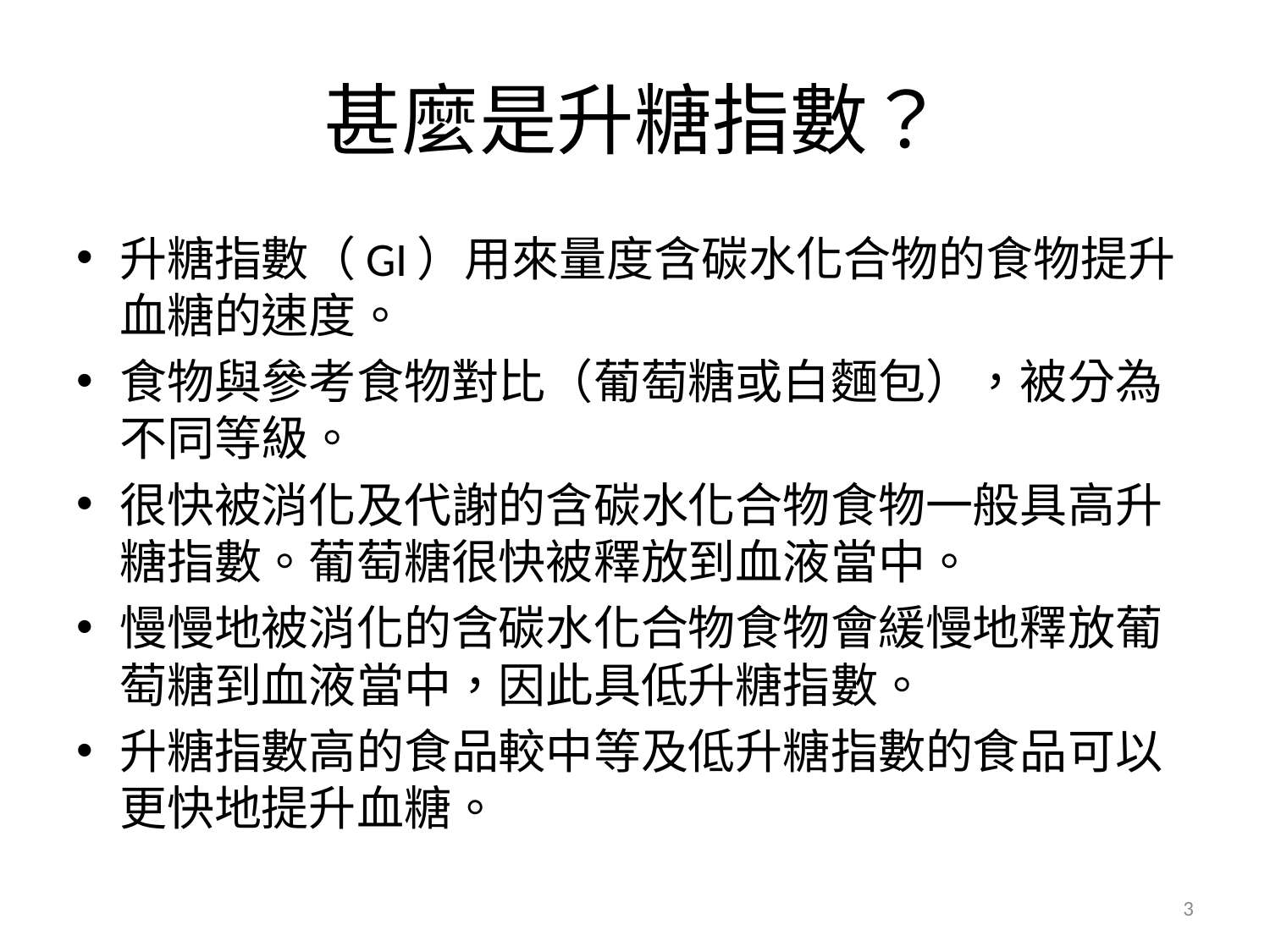

# 甚麼是升糖指數？
升糖指數（GI）用來量度含碳水化合物的食物提升血糖的速度。
食物與參考食物對比（葡萄糖或白麵包），被分為不同等級。
很快被消化及代謝的含碳水化合物食物一般具高升糖指數。葡萄糖很快被釋放到血液當中。
慢慢地被消化的含碳水化合物食物會緩慢地釋放葡萄糖到血液當中，因此具低升糖指數。
升糖指數高的食品較中等及低升糖指數的食品可以更快地提升血糖。
3